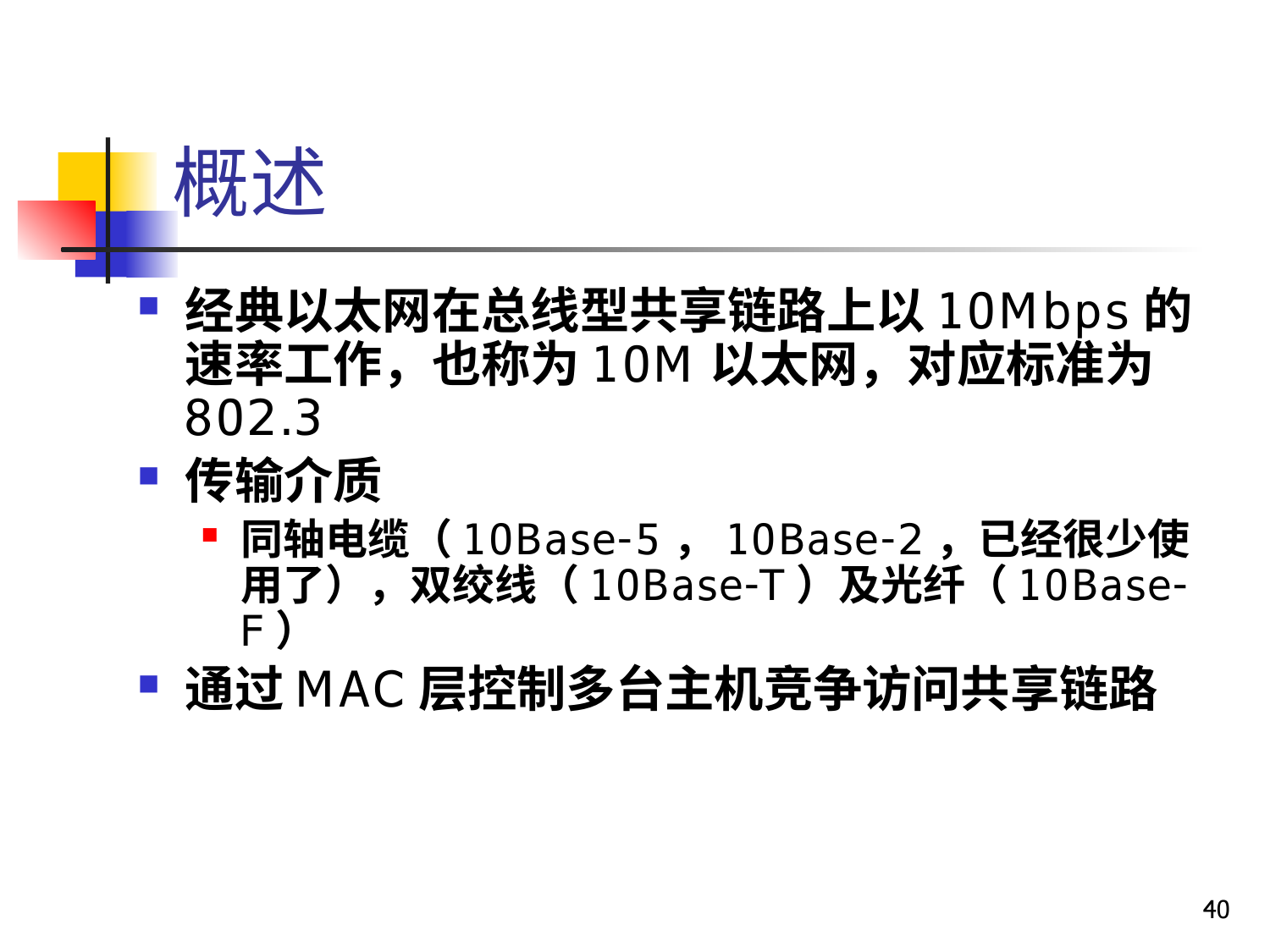

# 概述
经典以太网在总线型共享链路上以10Mbps的速率工作，也称为10M以太网，对应标准为802.3
传输介质
同轴电缆（10Base-5，10Base-2，已经很少使用了），双绞线（10Base-T）及光纤（10Base-F）
通过MAC层控制多台主机竞争访问共享链路
40